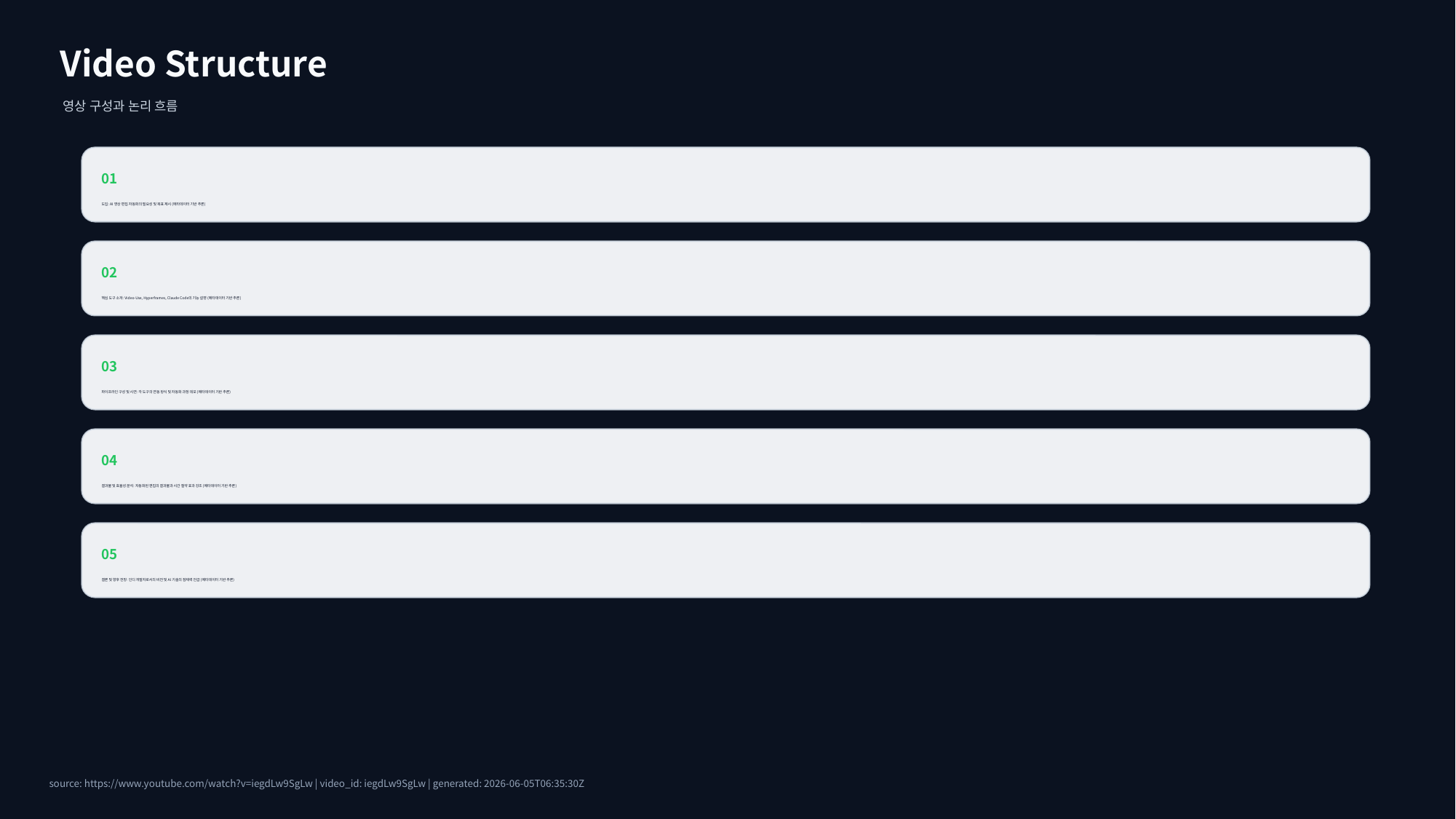

Video Structure
영상 구성과 논리 흐름

01
도입: AI 영상 편집 자동화의 필요성 및 목표 제시 (메타데이터 기반 추론)

02
핵심 도구 소개: Video-Use, Hyperframes, Claude Code의 기능 설명 (메타데이터 기반 추론)

03
파이프라인 구성 및 시연: 각 도구의 연동 방식 및 자동화 과정 데모 (메타데이터 기반 추론)

04
결과물 및 효율성 분석: 자동화된 편집의 결과물과 시간 절약 효과 강조 (메타데이터 기반 추론)

05
결론 및 향후 전망: 인디 개발자로서의 비전 및 AI 기술의 잠재력 언급 (메타데이터 기반 추론)
source: https://www.youtube.com/watch?v=iegdLw9SgLw | video_id: iegdLw9SgLw | generated: 2026-06-05T06:35:30Z